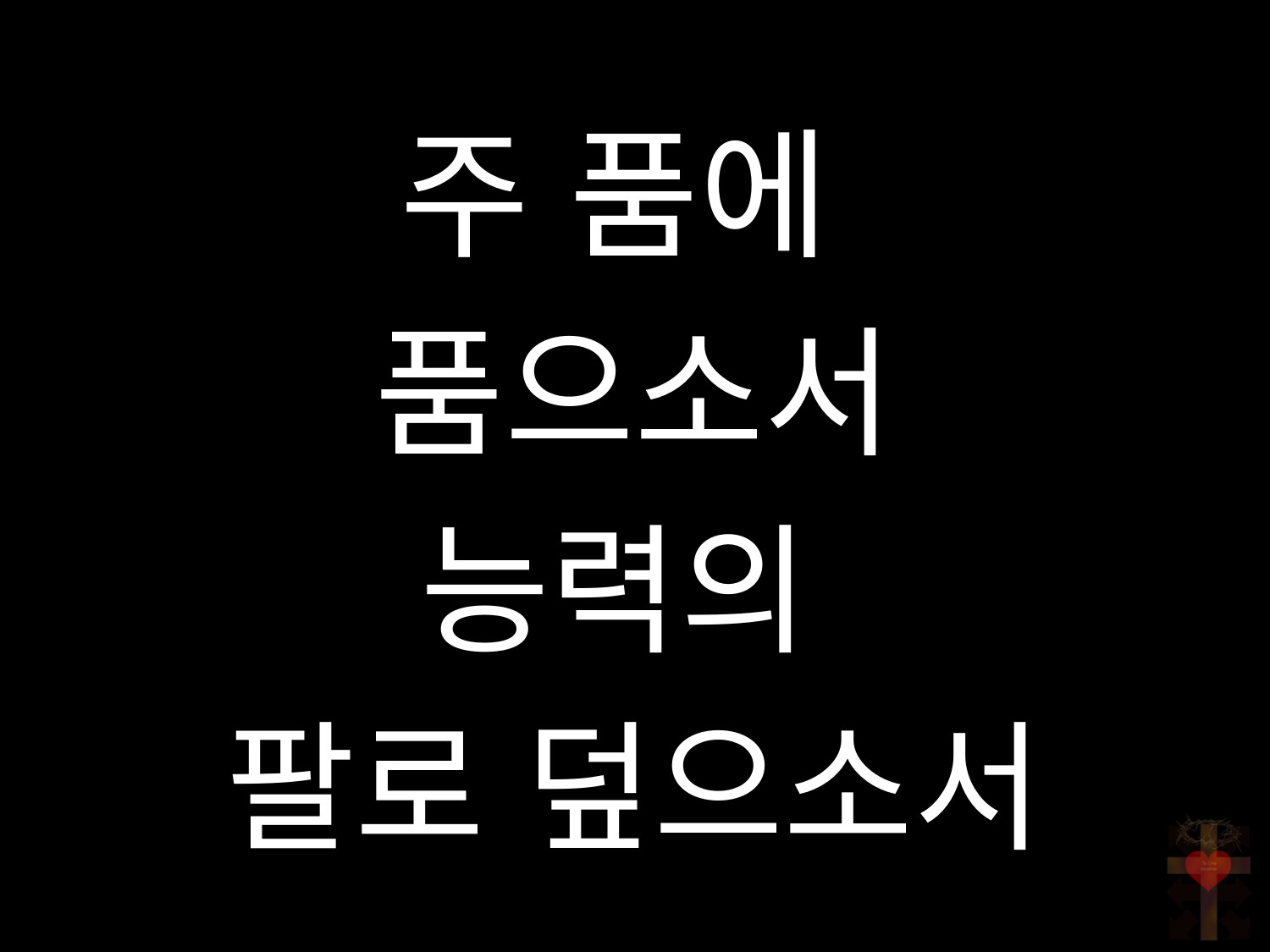

주 품에
품으소서
능력의
팔로 덮으소서
#